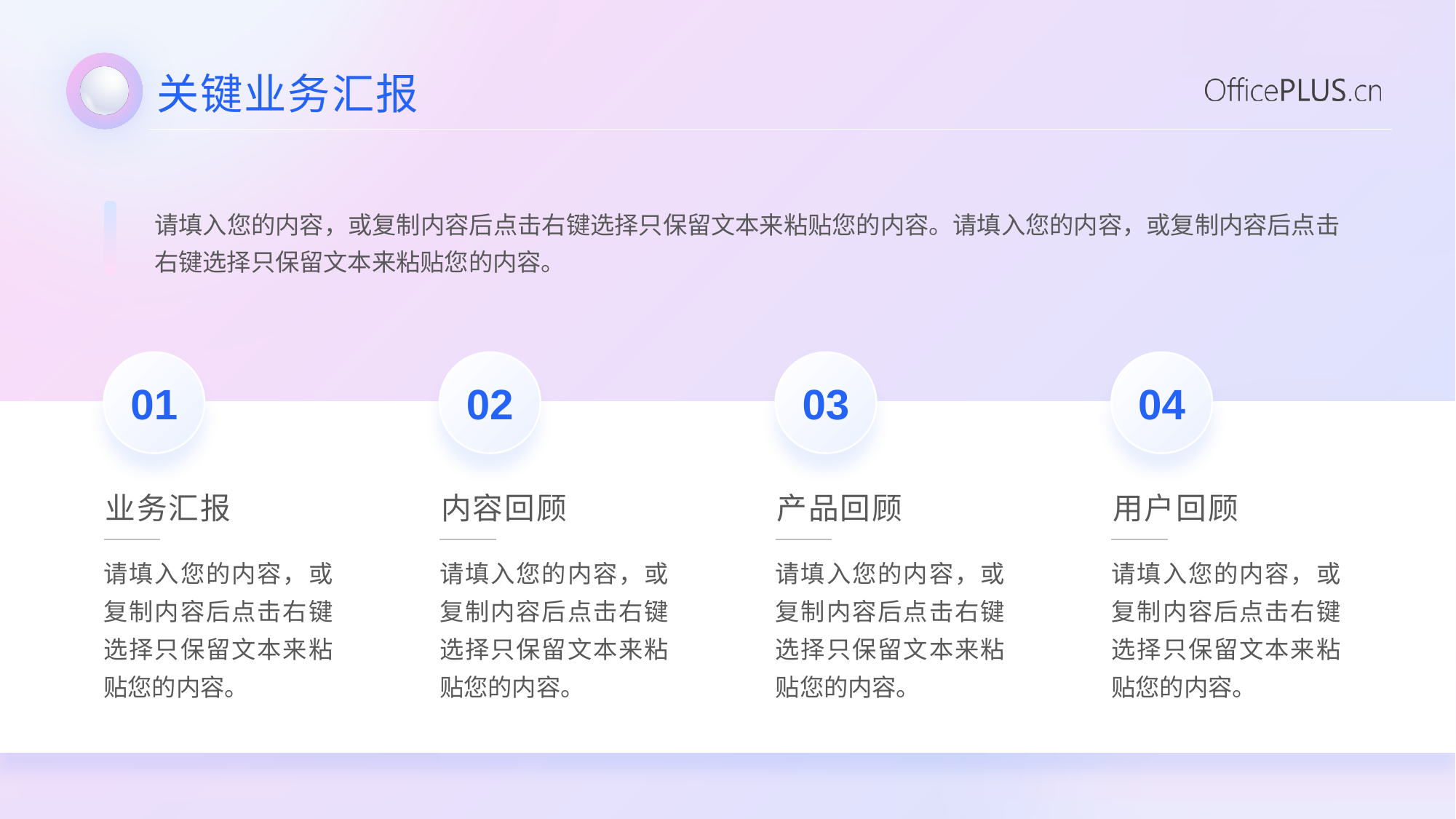

# 关键业务汇报
请填入您的内容，或复制内容后点击右键选择只保留文本来粘贴您的内容。请填入您的内容，或复制内容后点击右键选择只保留文本来粘贴您的内容。

01
02
03
04

业务汇报
内容回顾
产品回顾
用户回顾
请填入您的内容，或复制内容后点击右键选择只保留文本来粘贴您的内容。
请填入您的内容，或复制内容后点击右键选择只保留文本来粘贴您的内容。
请填入您的内容，或复制内容后点击右键选择只保留文本来粘贴您的内容。
请填入您的内容，或复制内容后点击右键选择只保留文本来粘贴您的内容。